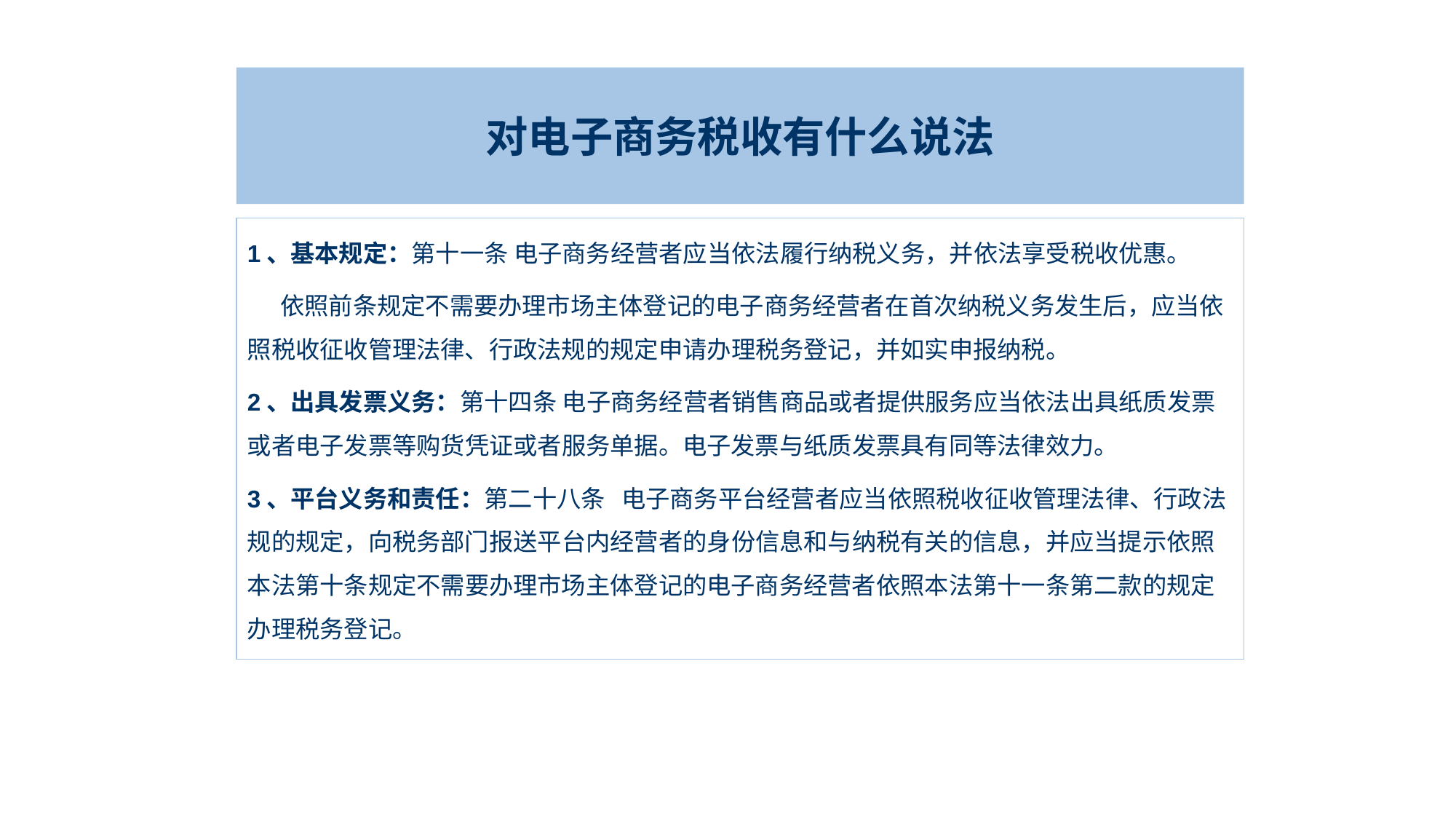

# 对电子商务税收有什么说法
1、基本规定：第十一条 电子商务经营者应当依法履行纳税义务，并依法享受税收优惠。
     依照前条规定不需要办理市场主体登记的电子商务经营者在首次纳税义务发生后，应当依照税收征收管理法律、行政法规的规定申请办理税务登记，并如实申报纳税。
2、出具发票义务：第十四条 电子商务经营者销售商品或者提供服务应当依法出具纸质发票或者电子发票等购货凭证或者服务单据。电子发票与纸质发票具有同等法律效力。
3、平台义务和责任：第二十八条   电子商务平台经营者应当依照税收征收管理法律、行政法规的规定，向税务部门报送平台内经营者的身份信息和与纳税有关的信息，并应当提示依照本法第十条规定不需要办理市场主体登记的电子商务经营者依照本法第十一条第二款的规定办理税务登记。